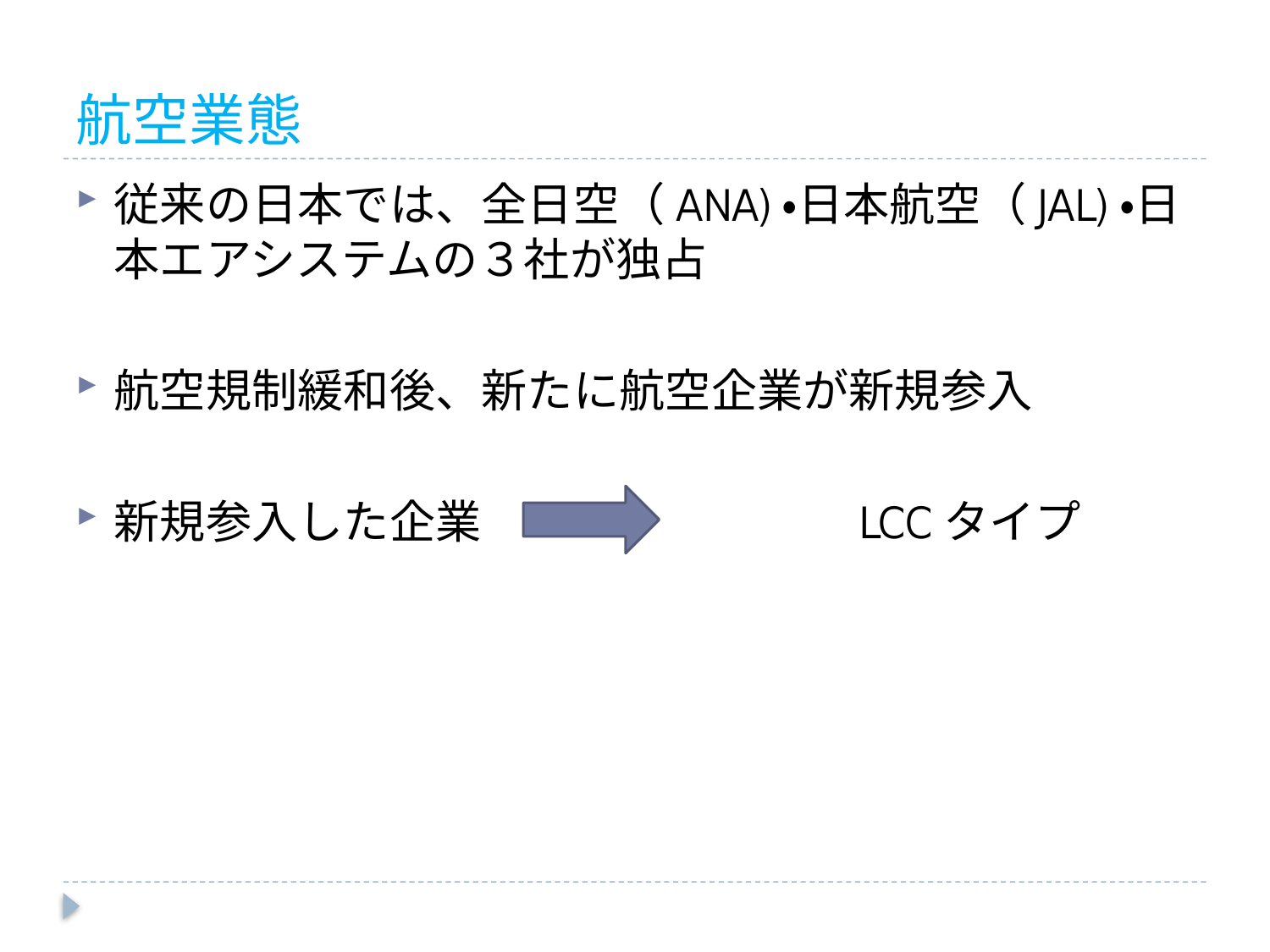

# 航空業態
従来の日本では、全日空（ANA)・日本航空（JAL)・日本エアシステムの３社が独占

航空規制緩和後、新たに航空企業が新規参入

新規参入した企業　　　　　　　　LCCタイプ